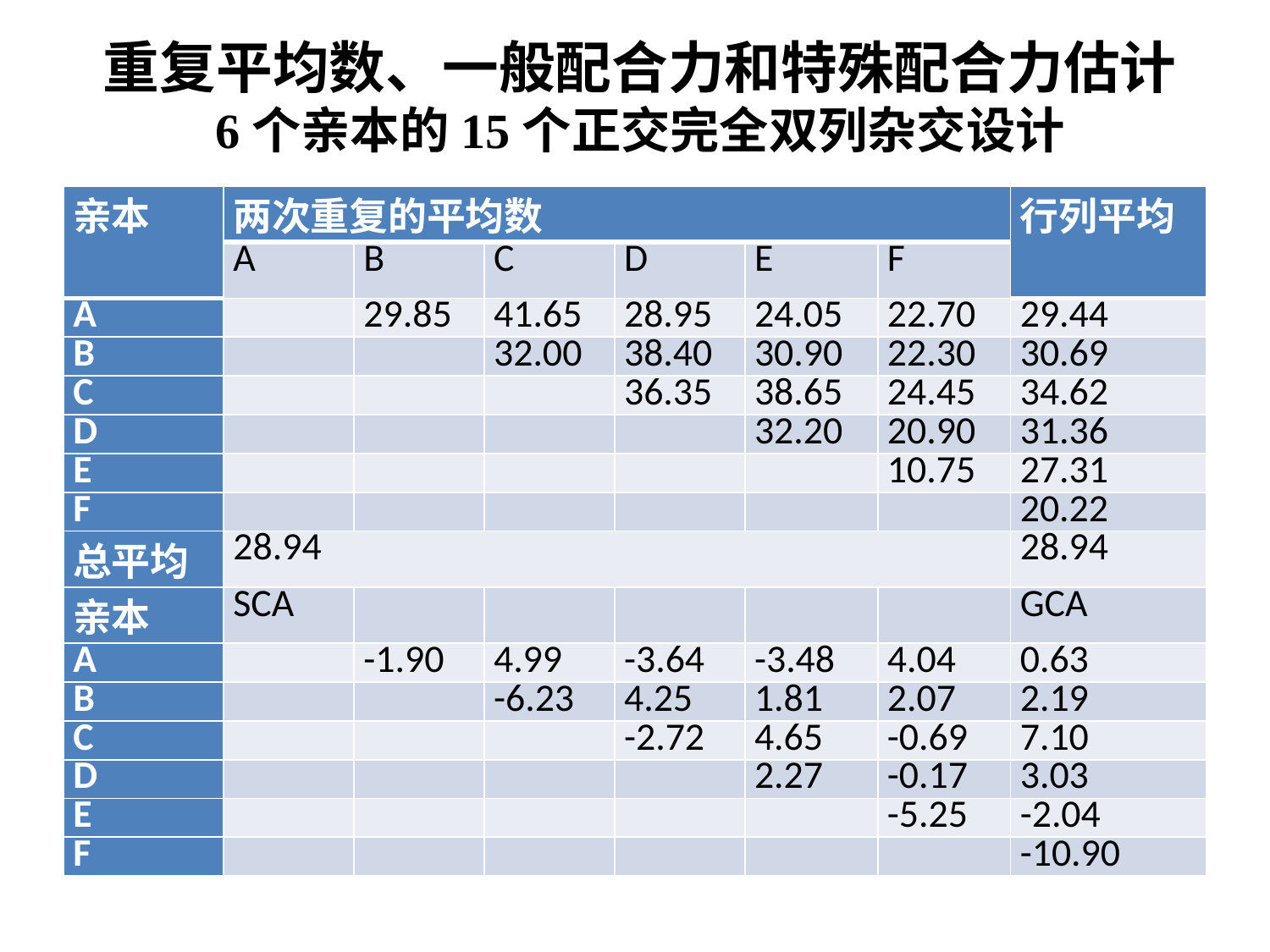

# 重复平均数、一般配合力和特殊配合力估计 6个亲本的15个正交完全双列杂交设计
| 亲本 | 两次重复的平均数 |  |  |  |  |  | 行列平均 |
| --- | --- | --- | --- | --- | --- | --- | --- |
|  | A | B | C | D | E | F |  |
| A |  | 29.85 | 41.65 | 28.95 | 24.05 | 22.70 | 29.44 |
| B |  |  | 32.00 | 38.40 | 30.90 | 22.30 | 30.69 |
| C |  |  |  | 36.35 | 38.65 | 24.45 | 34.62 |
| D |  |  |  |  | 32.20 | 20.90 | 31.36 |
| E |  |  |  |  |  | 10.75 | 27.31 |
| F |  |  |  |  |  |  | 20.22 |
| 总平均 | 28.94 |  |  |  |  |  | 28.94 |
| 亲本 | SCA |  |  |  |  |  | GCA |
| A |  | -1.90 | 4.99 | -3.64 | -3.48 | 4.04 | 0.63 |
| B |  |  | -6.23 | 4.25 | 1.81 | 2.07 | 2.19 |
| C |  |  |  | -2.72 | 4.65 | -0.69 | 7.10 |
| D |  |  |  |  | 2.27 | -0.17 | 3.03 |
| E |  |  |  |  |  | -5.25 | -2.04 |
| F |  |  |  |  |  |  | -10.90 |